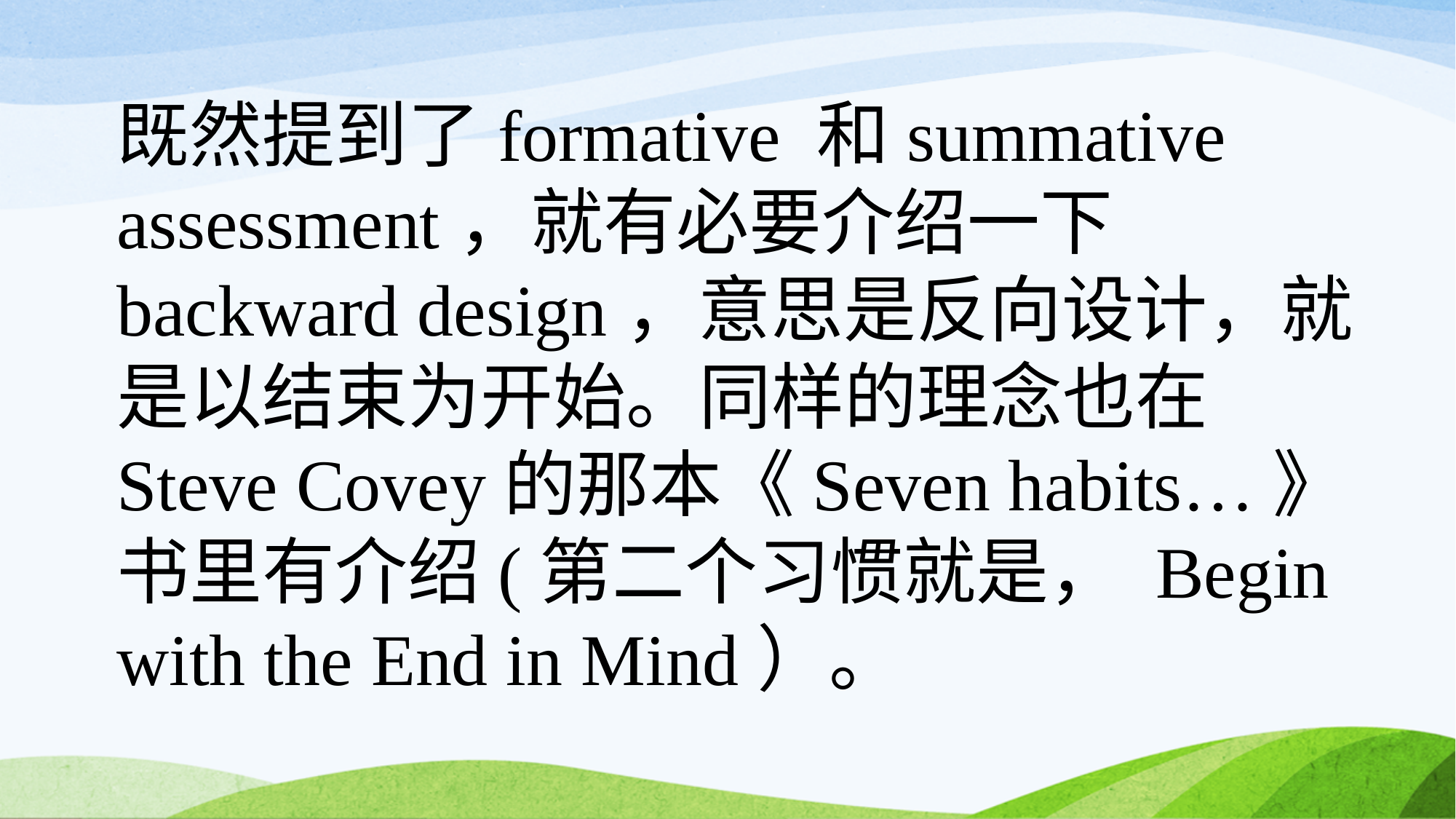

既然提到了formative 和summative assessment，就有必要介绍一下backward design，意思是反向设计，就是以结束为开始。同样的理念也在Steve Covey的那本《Seven habits…》书里有介绍(第二个习惯就是， Begin with the End in Mind）。